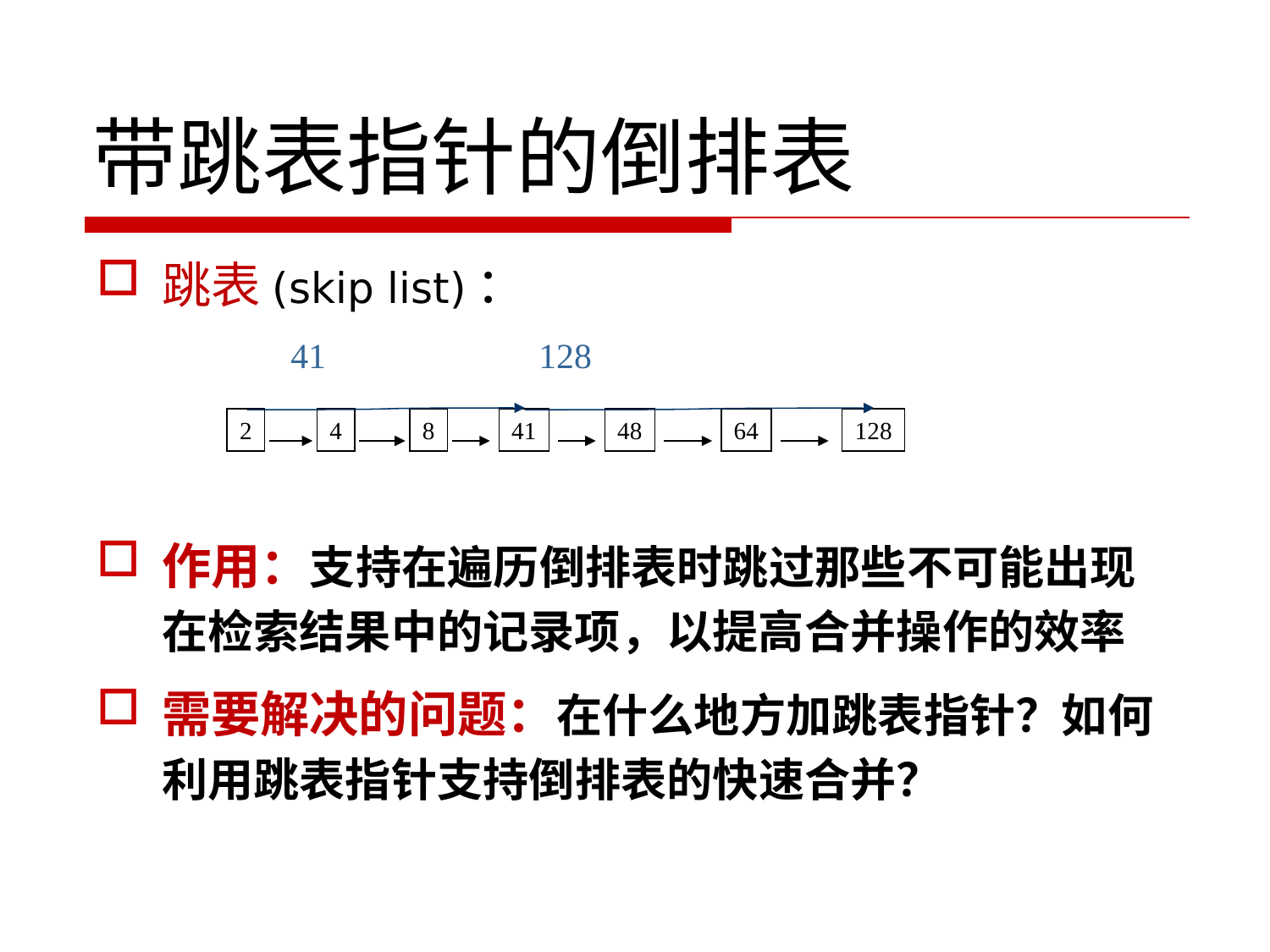

# 带跳表指针的倒排表
跳表(skip list)：

作用：支持在遍历倒排表时跳过那些不可能出现在检索结果中的记录项，以提高合并操作的效率
需要解决的问题：在什么地方加跳表指针？如何利用跳表指针支持倒排表的快速合并？
41
128
2
4
8
41
48
64
128